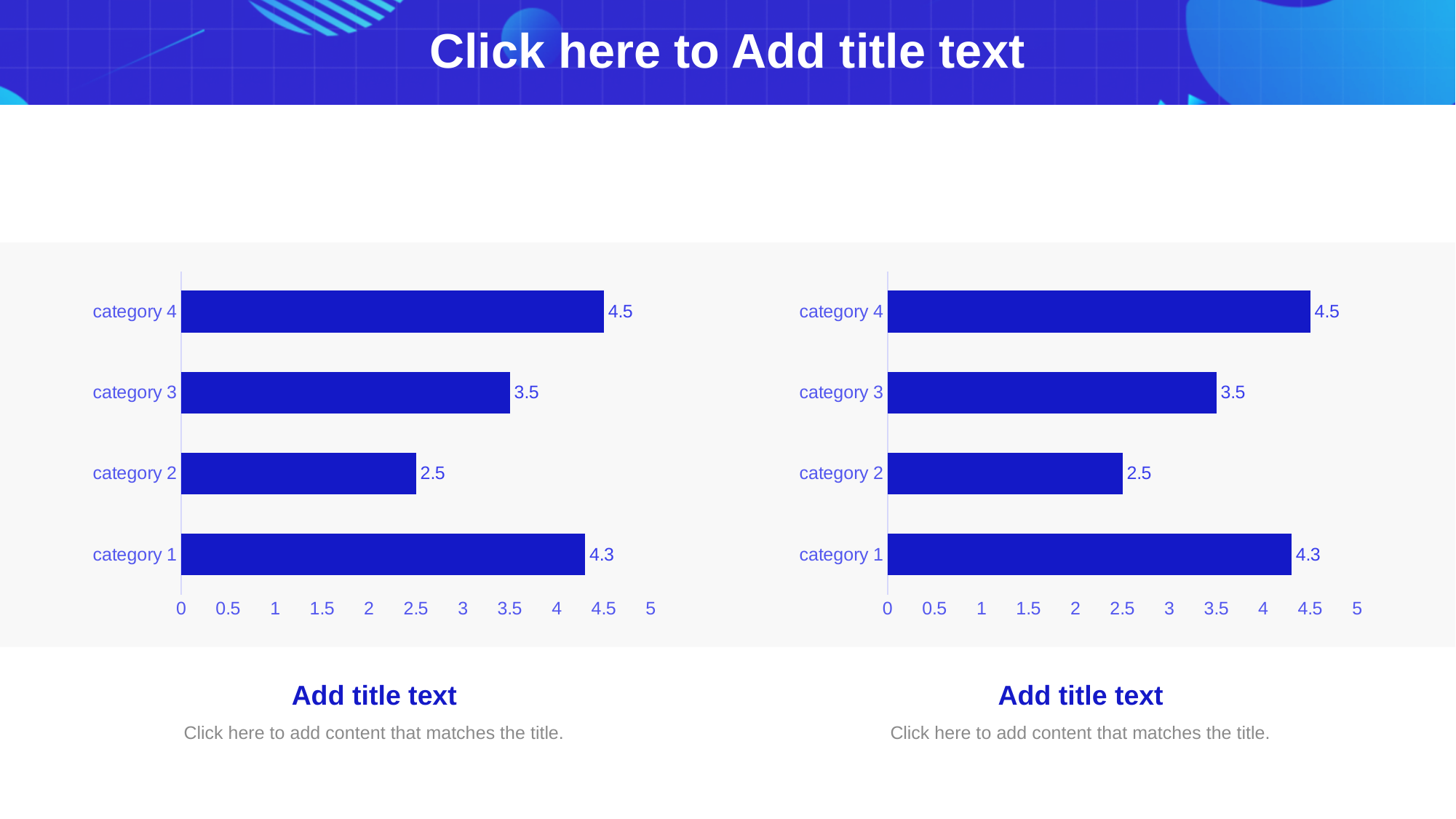

# Click here to Add title text

### Chart

| Category | 系列 1 |
|---|---|
| category 1 | 4.3 |
| category 2 | 2.5 |
| category 3 | 3.5 |
| category 4 | 4.5 |

### Chart

| Category | 系列 1 |
|---|---|
| category 1 | 4.3 |
| category 2 | 2.5 |
| category 3 | 3.5 |
| category 4 | 4.5 |
Add title text
Click here to add content that matches the title.
Add title text
Click here to add content that matches the title.